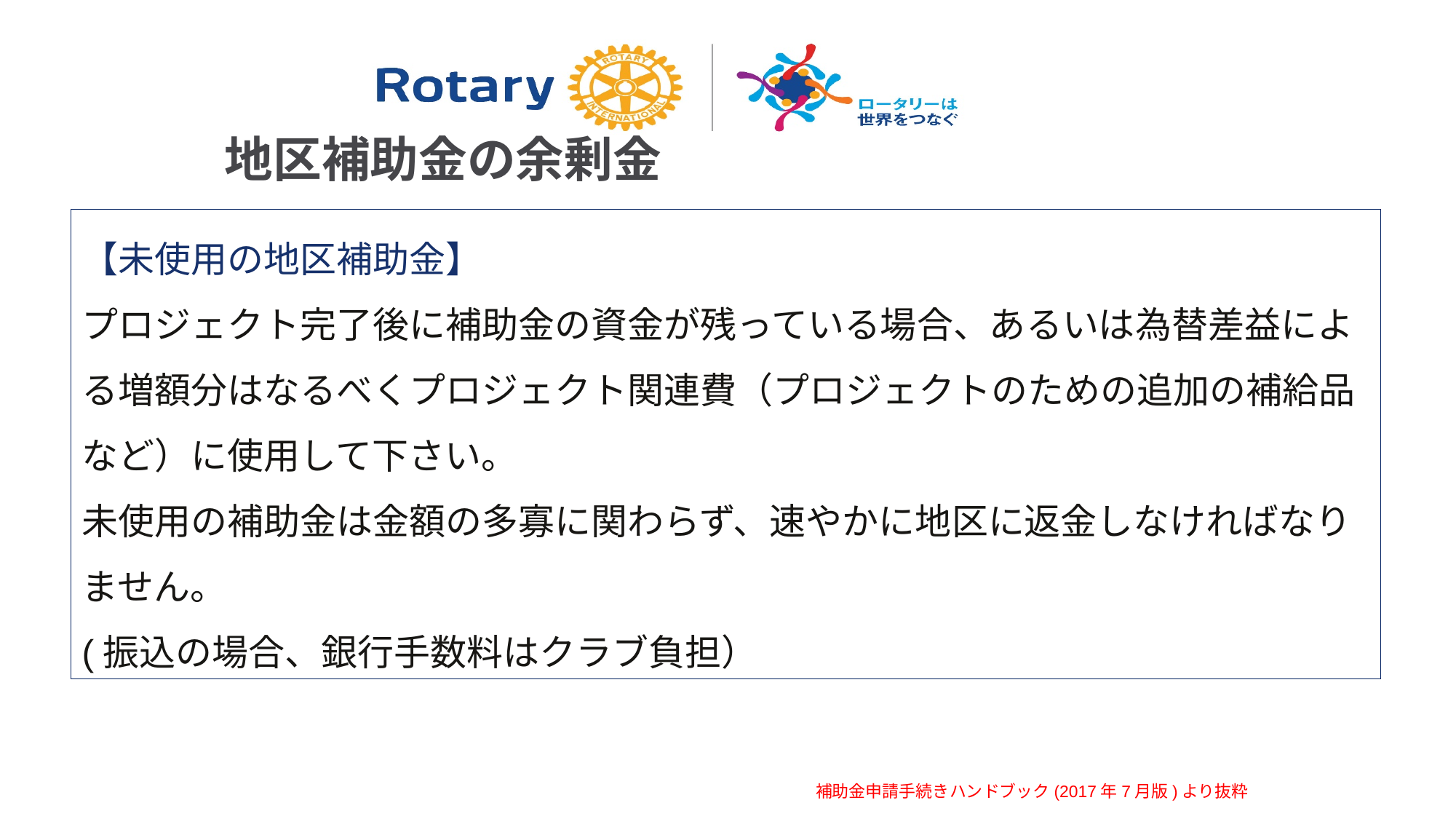

地区補助金の余剰金
【未使用の地区補助金】
プロジェクト完了後に補助金の資金が残っている場合、あるいは為替差益による増額分はなるべくプロジェクト関連費（プロジェクトのための追加の補給品など）に使用して下さい。
未使用の補助金は金額の多寡に関わらず、速やかに地区に返金しなければなりません。
(振込の場合、銀行手数料はクラブ負担）

補助金申請手続きハンドブック(2017年7月版)より抜粋